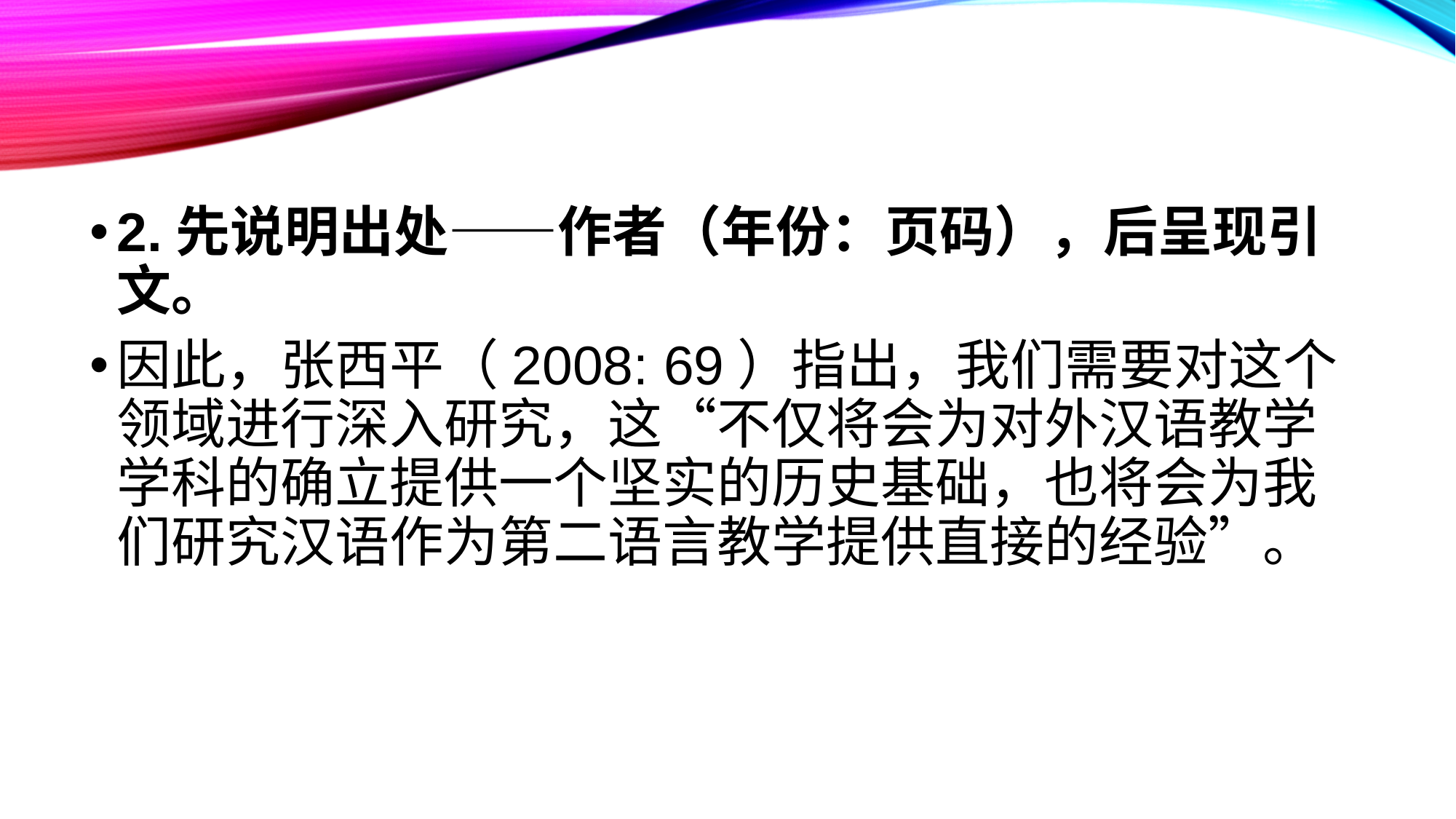

2.先说明出处——作者（年份：页码），后呈现引文。
因此，张西平（2008: 69）指出，我们需要对这个领域进行深入研究，这“不仅将会为对外汉语教学学科的确立提供一个坚实的历史基础，也将会为我们研究汉语作为第二语言教学提供直接的经验”。